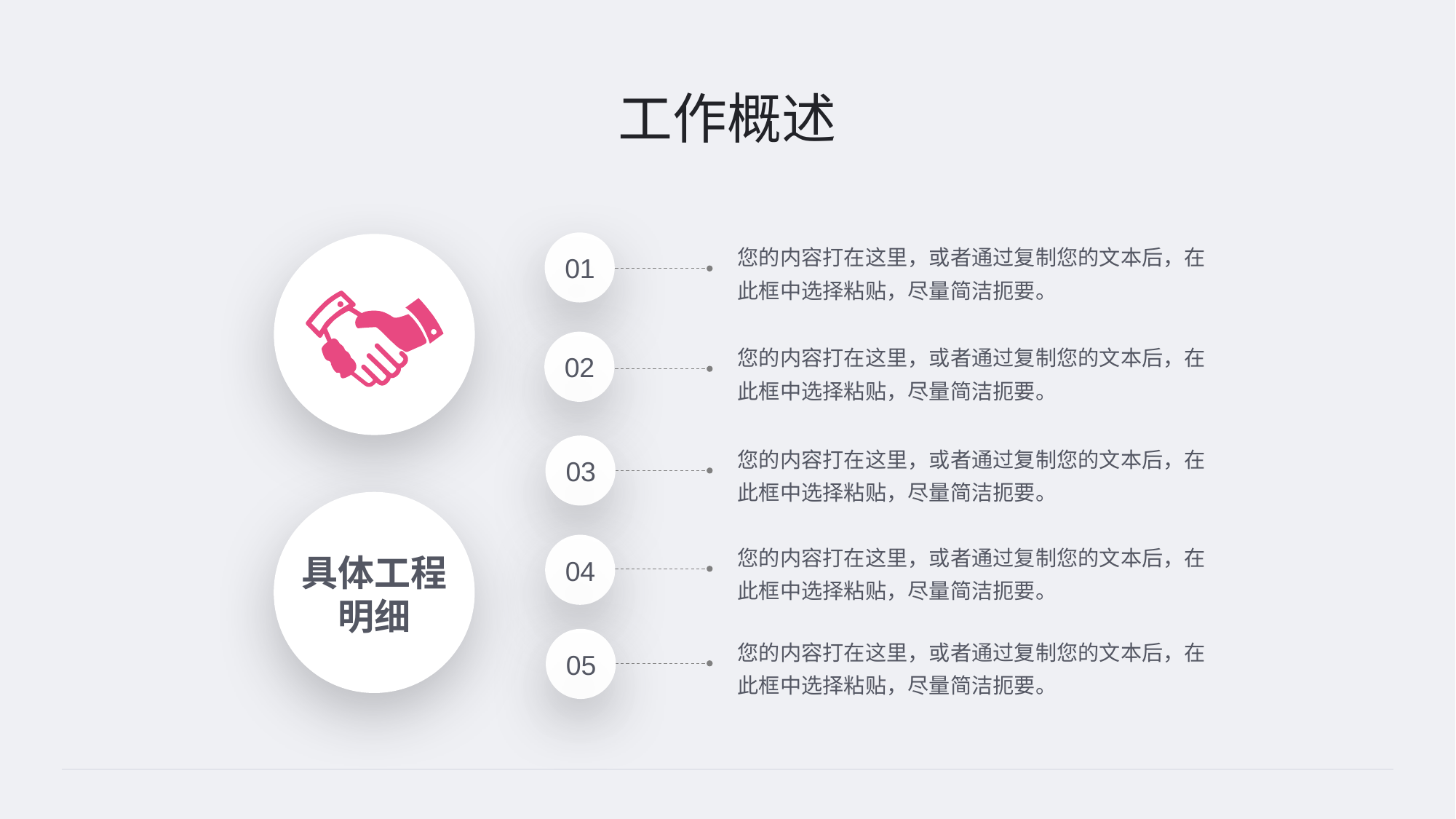

工作概述

您的内容打在这里，或者通过复制您的文本后，在此框中选择粘贴，尽量简洁扼要。

01

02
您的内容打在这里，或者通过复制您的文本后，在此框中选择粘贴，尽量简洁扼要。
您的内容打在这里，或者通过复制您的文本后，在此框中选择粘贴，尽量简洁扼要。

03

您的内容打在这里，或者通过复制您的文本后，在此框中选择粘贴，尽量简洁扼要。

04
具体工程明细
您的内容打在这里，或者通过复制您的文本后，在此框中选择粘贴，尽量简洁扼要。

05